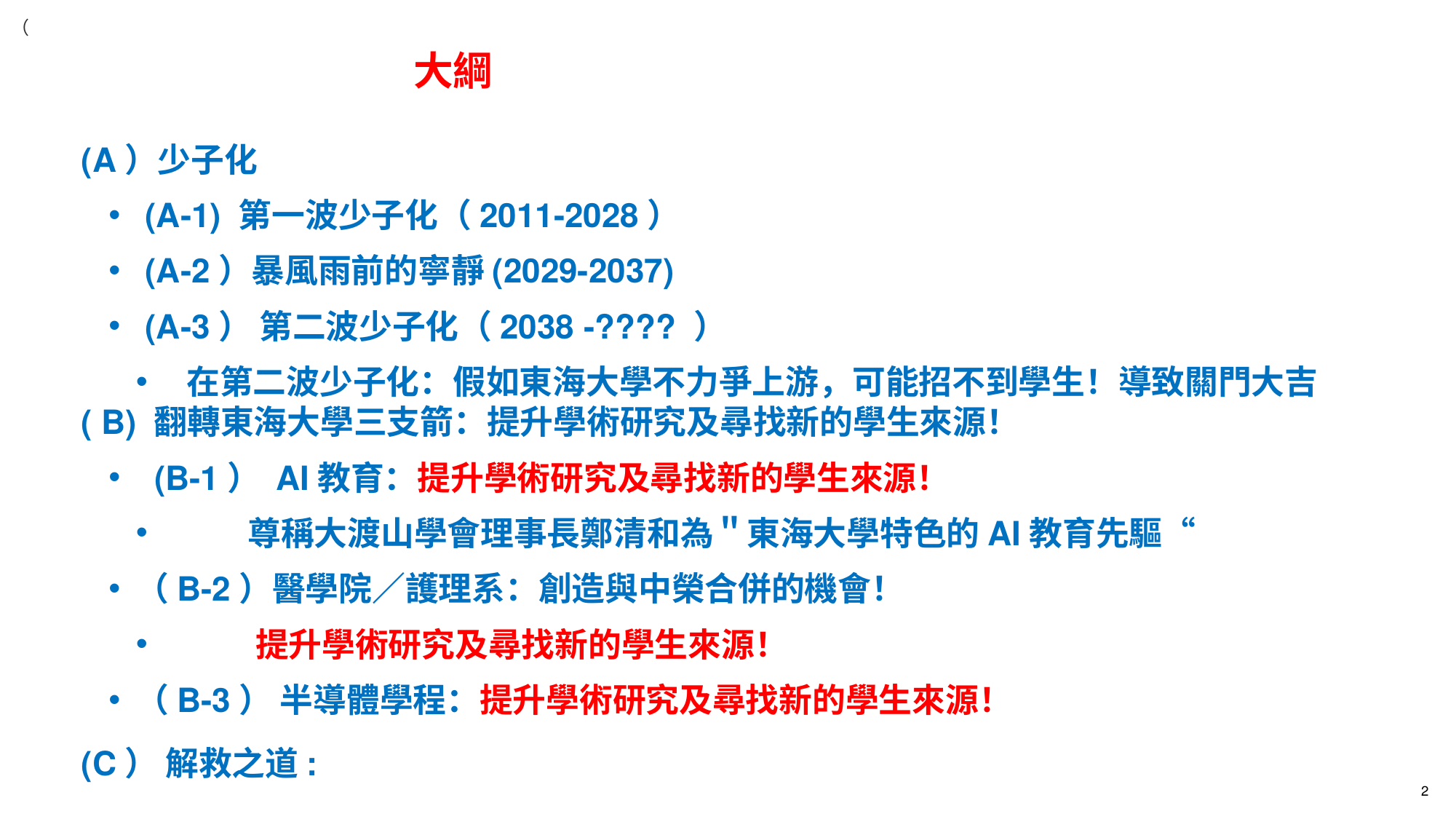

（
# 大綱
(A）少子化
 (A-1) 第一波少子化（2011-2028）
 (A-2）暴風雨前的寧靜(2029-2037)
 (A-3） 第二波少子化（2038 -???? ）
  在第二波少子化：假如東海大學不力爭上游，可能招不到學生！導致關門大吉
( B) 翻轉東海大學三支箭：提升學術研究及尋找新的學生來源！
  (B-1） AI教育：提升學術研究及尋找新的學生來源！
          尊稱大渡山學會理事長鄭清和為＂東海大學特色的AI教育先驅“
（B-2）醫學院／護理系：創造與中榮合併的機會！
           提升學術研究及尋找新的學生來源！
（B-3） 半導體學程：提升學術研究及尋找新的學生來源！
(C） 解救之道:

2